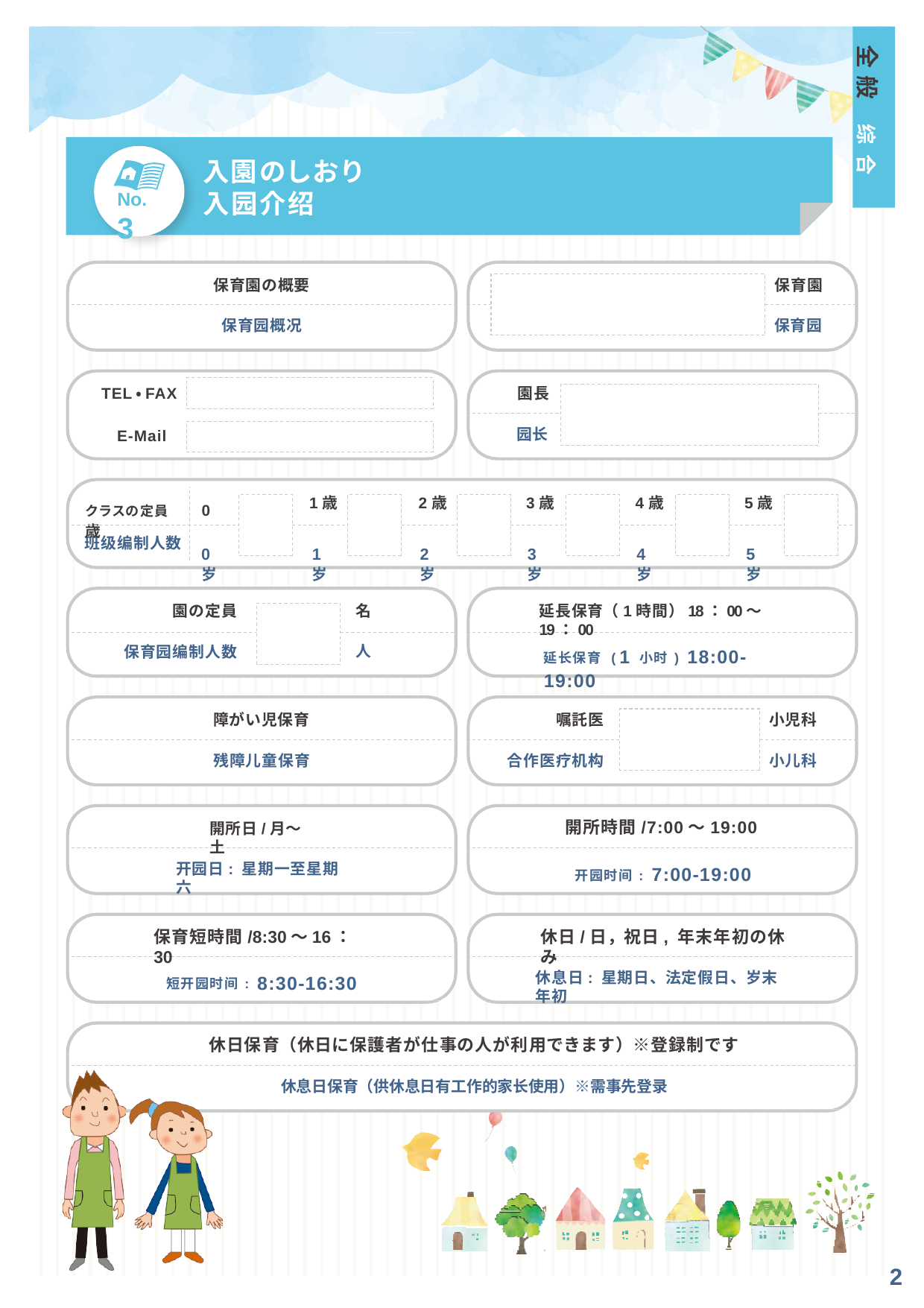

全 般	综  合

入園のしおり

No.3
入园介绍

保育園の概要
保育園

保育园概况
保育园

TEL・FAX
園長

园长
E-Mail

クラスの定員	0歳
1歳
2歳
3歳
4歳
5歳

0 岁
1 岁
2 岁
3 岁
4 岁
5 岁
班级编制人数

園の定員
名
延長保育（1時間）18：00～19：00

延长保育 ( 1 小时) 18:00-19:00
人
保育园编制人数

嘱託医
小児科
障がい児保育

残障儿童保育
合作医疗机构
小儿科

開所時間/7:00～19:00
開所日/月～土
开园时间: 7:00-19:00
开园日: 星期一至星期六

保育短時間/8:30～16：30
休日/日，祝日, 年末年初の休み
短开园时间: 8:30-16:30
休息日: 星期日、法定假日、岁末年初

休日保育（休日に保護者が仕事の人が利用できます）※登録制です
休息日保育（供休息日有工作的家长使用）※需事先登录

2